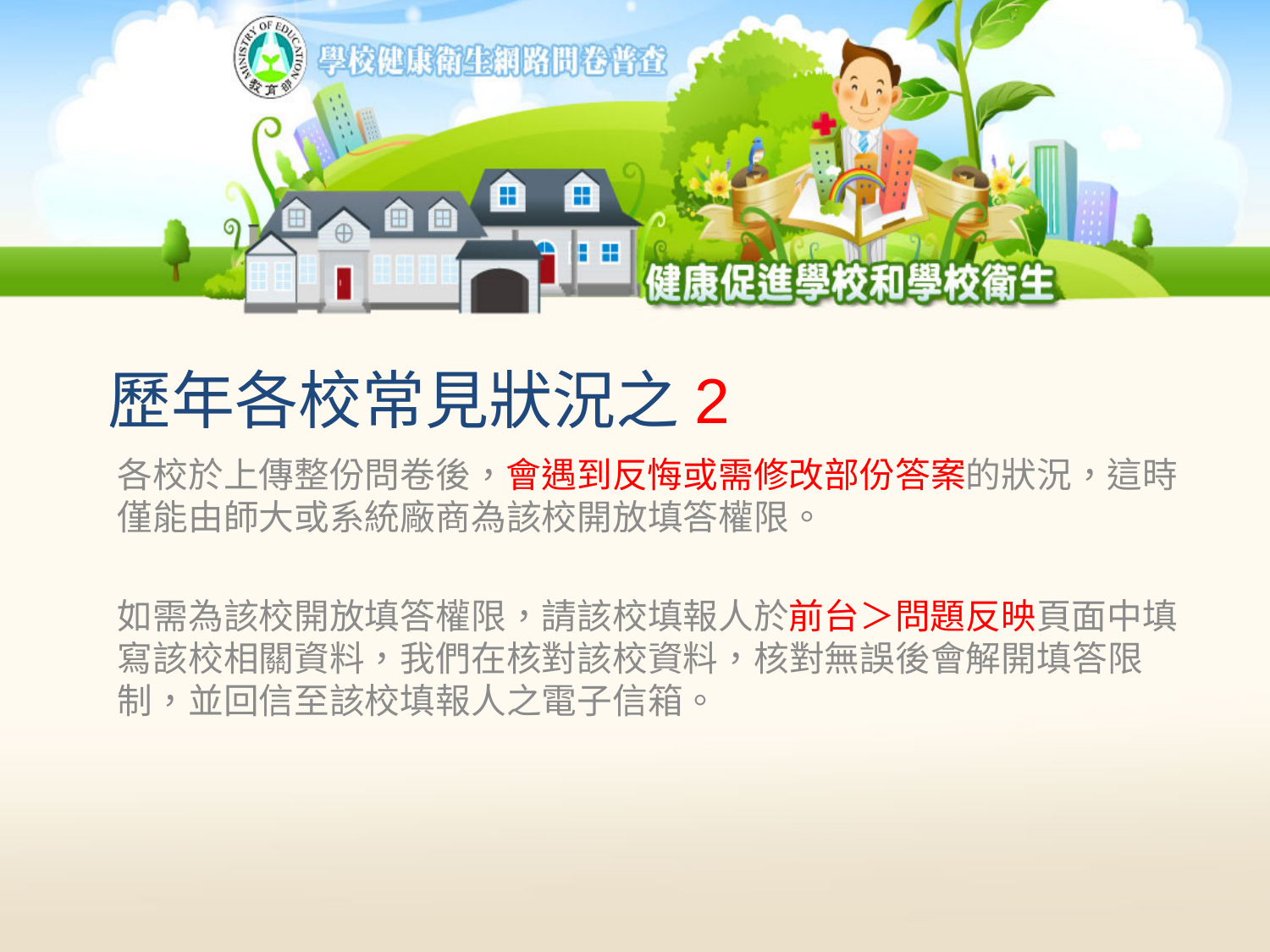

歷年各校常見狀況之2
各校於上傳整份問卷後，會遇到反悔或需修改部份答案的狀況，這時僅能由師大或系統廠商為該校開放填答權限。

如需為該校開放填答權限，請該校填報人於前台＞問題反映頁面中填寫該校相關資料，我們在核對該校資料，核對無誤後會解開填答限制，並回信至該校填報人之電子信箱。